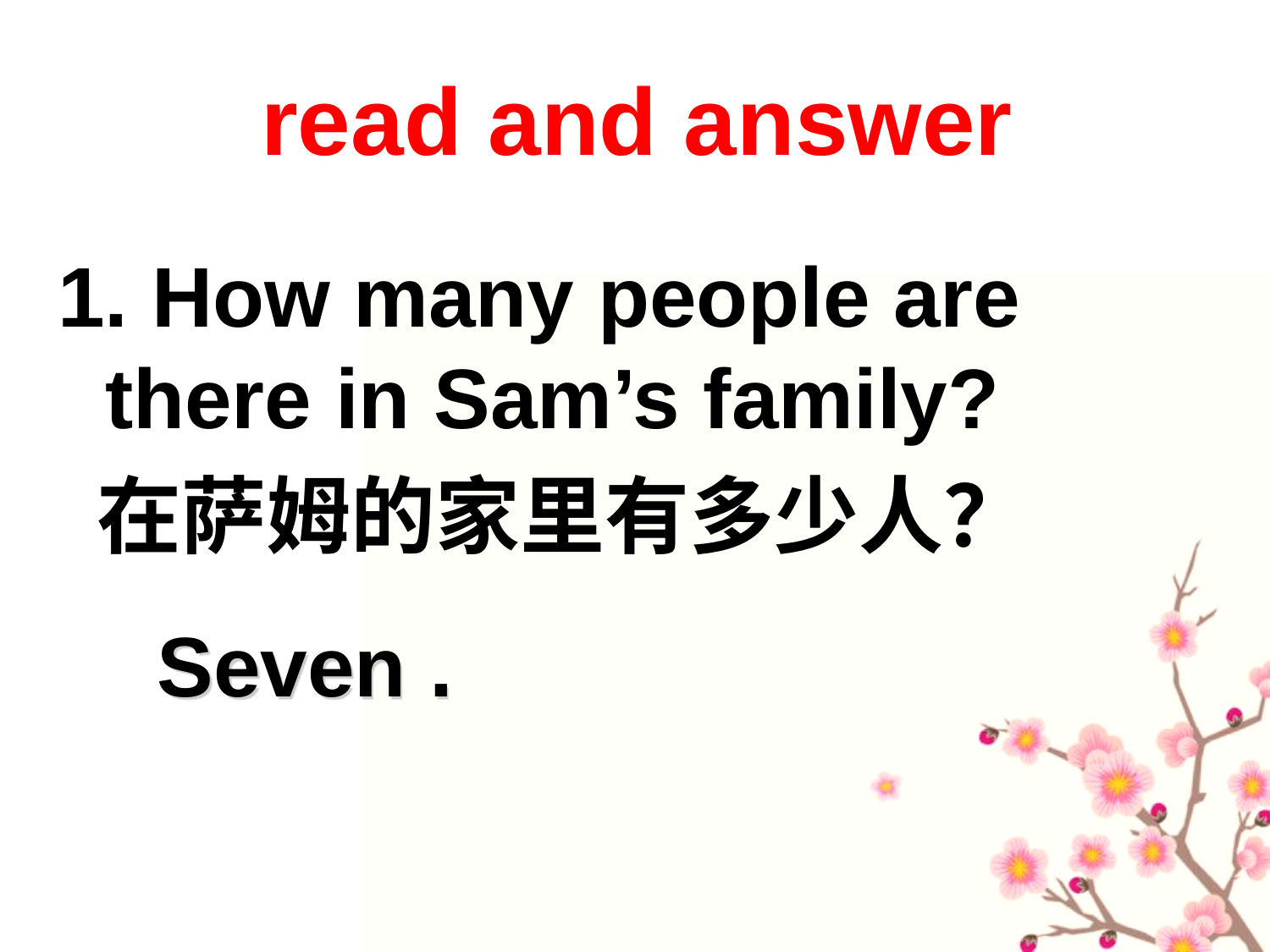

# read and answer
1. How many people are    there in Sam’s family?
 在萨姆的家里有多少人？

Seven .